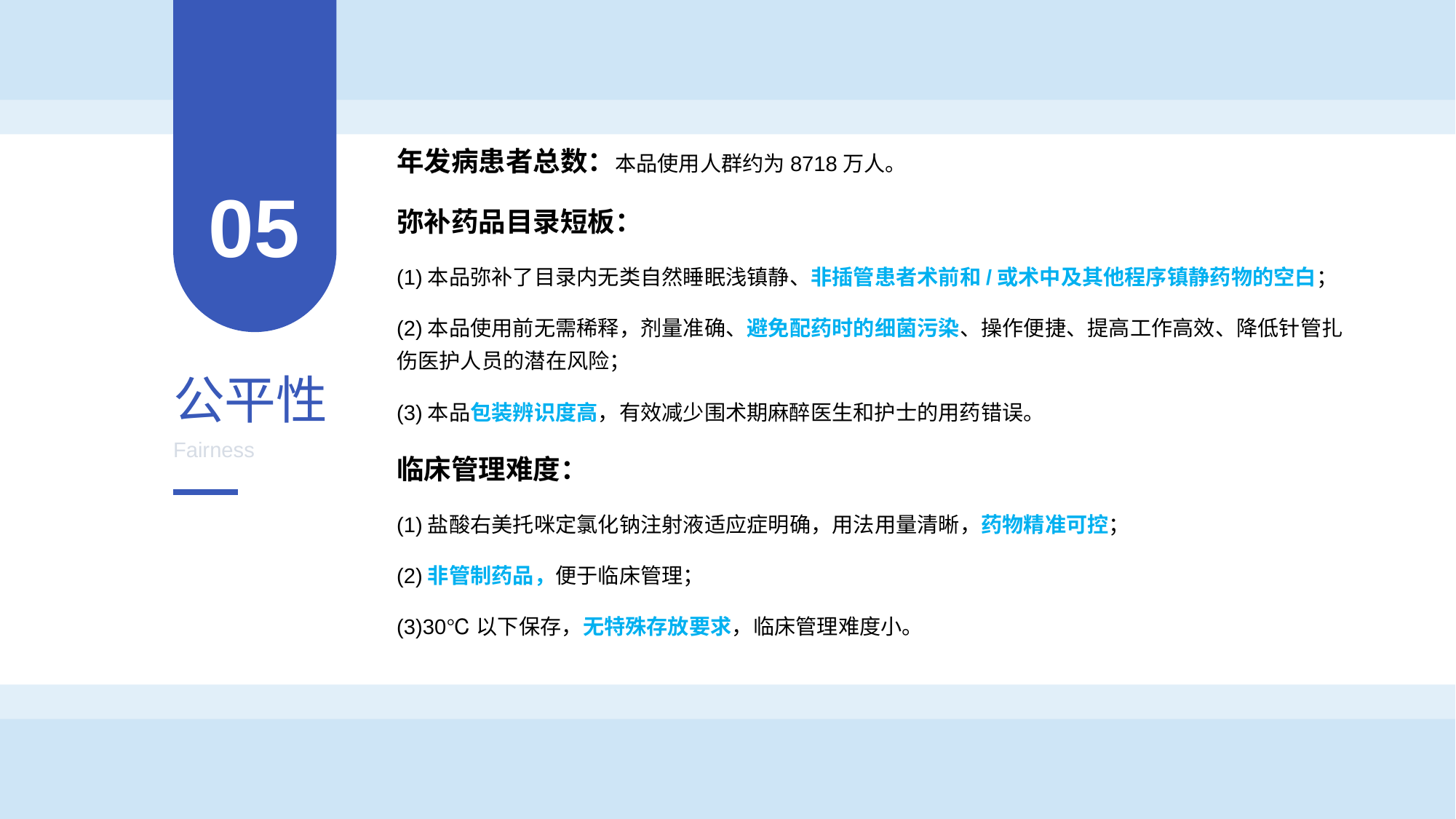

年发病患者总数：本品使用人群约为8718万人。
弥补药品目录短板：
(1)本品弥补了目录内无类自然睡眠浅镇静、非插管患者术前和/或术中及其他程序镇静药物的空白；
(2)本品使用前无需稀释，剂量准确、避免配药时的细菌污染、操作便捷、提高工作高效、降低针管扎伤医护人员的潜在风险；
(3)本品包装辨识度高，有效减少围术期麻醉医生和护士的用药错误。
临床管理难度：
(1)盐酸右美托咪定氯化钠注射液适应症明确，用法用量清晰，药物精准可控；
(2)非管制药品，便于临床管理；
(3)30℃以下保存，无特殊存放要求，临床管理难度小。
05
公平性
Fairness